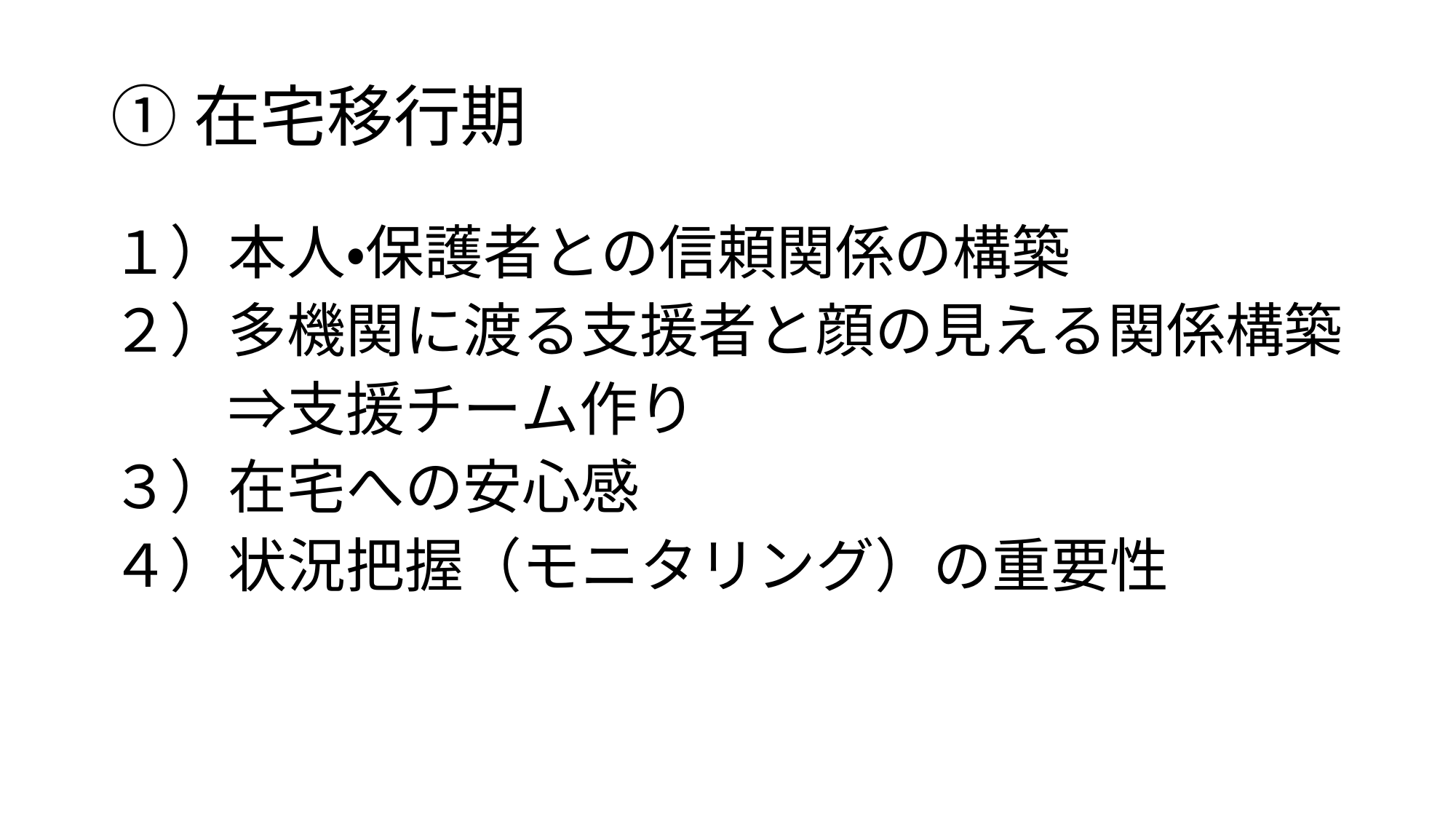

# ①在宅移行期
１）本人・保護者との信頼関係の構築
２）多機関に渡る支援者と顔の見える関係構築
　　⇒支援チーム作り
３）在宅への安心感
４）状況把握（モニタリング）の重要性